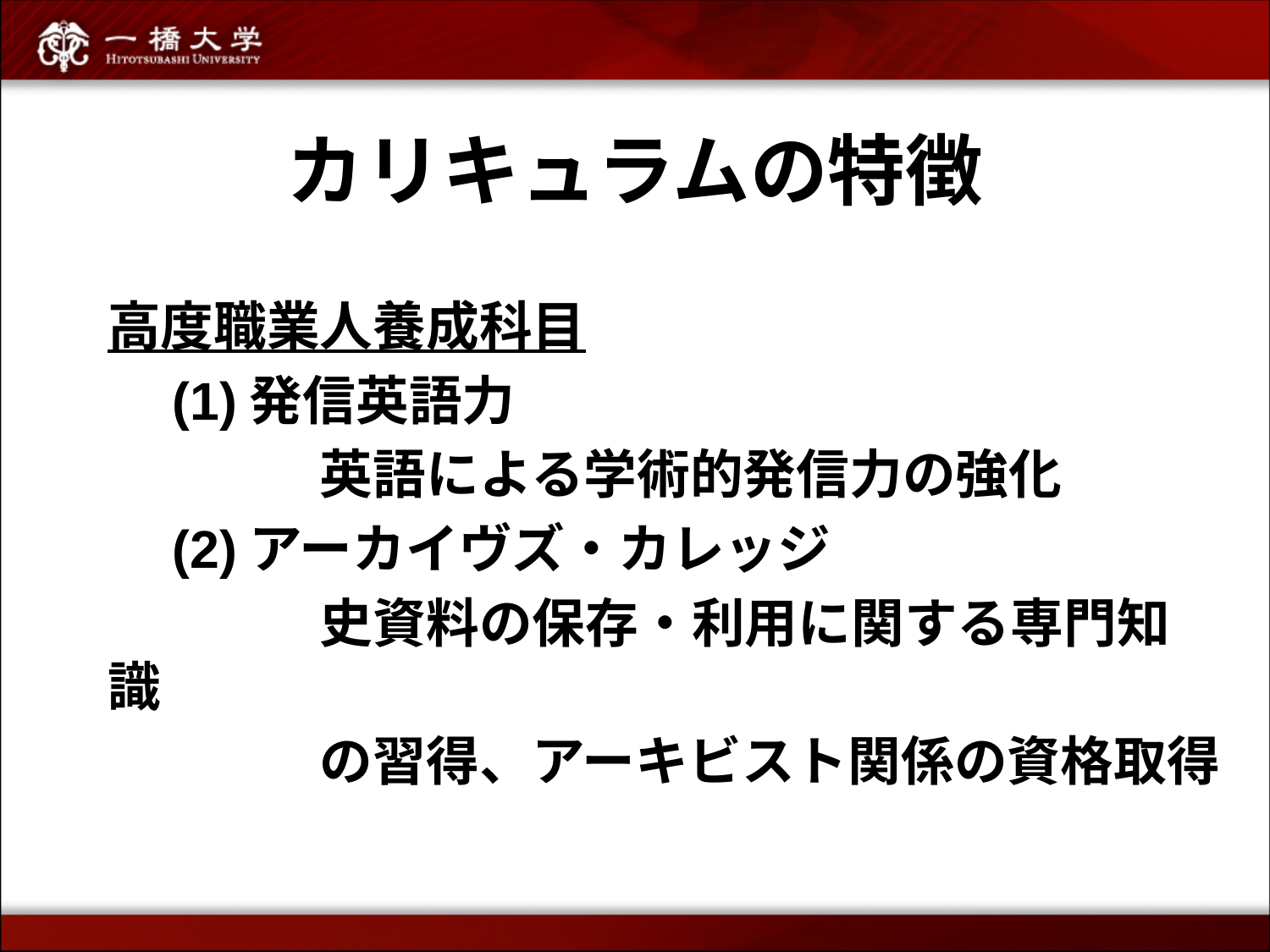

# カリキュラムの特徴
高度職業人養成科目
　(1)発信英語力
　　　　英語による学術的発信力の強化
　(2)アーカイヴズ・カレッジ
　　　　史資料の保存・利用に関する専門知識
　　　　の習得、アーキビスト関係の資格取得